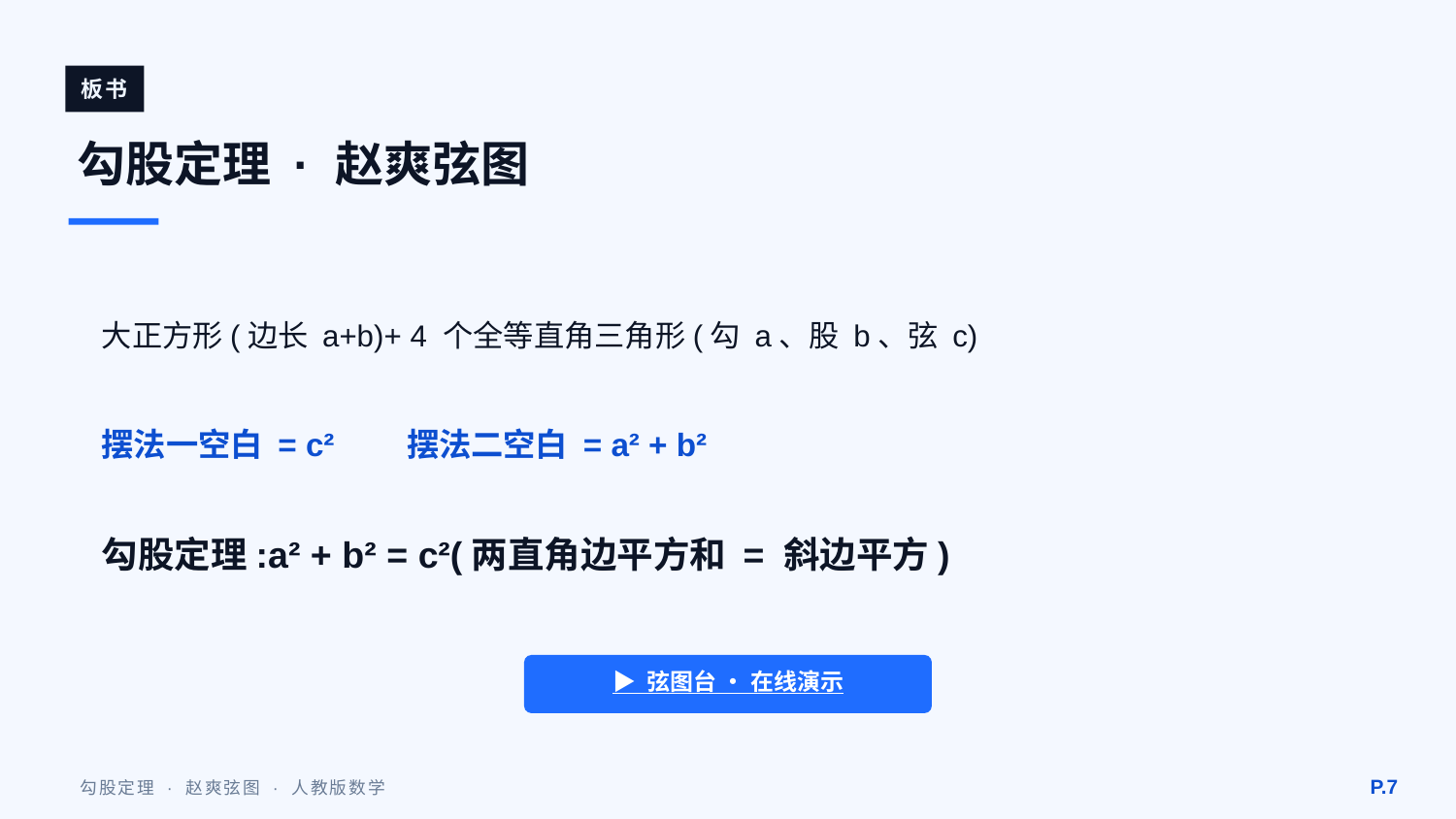

板书

勾股定理 · 赵爽弦图

大正方形(边长 a+b)+ 4 个全等直角三角形(勾 a、股 b、弦 c)
摆法一空白 = c²　　摆法二空白 = a² + b²
勾股定理:a² + b² = c²(两直角边平方和 = 斜边平方)
▶  弦图台 · 在线演示

P.7
勾股定理 · 赵爽弦图 · 人教版数学